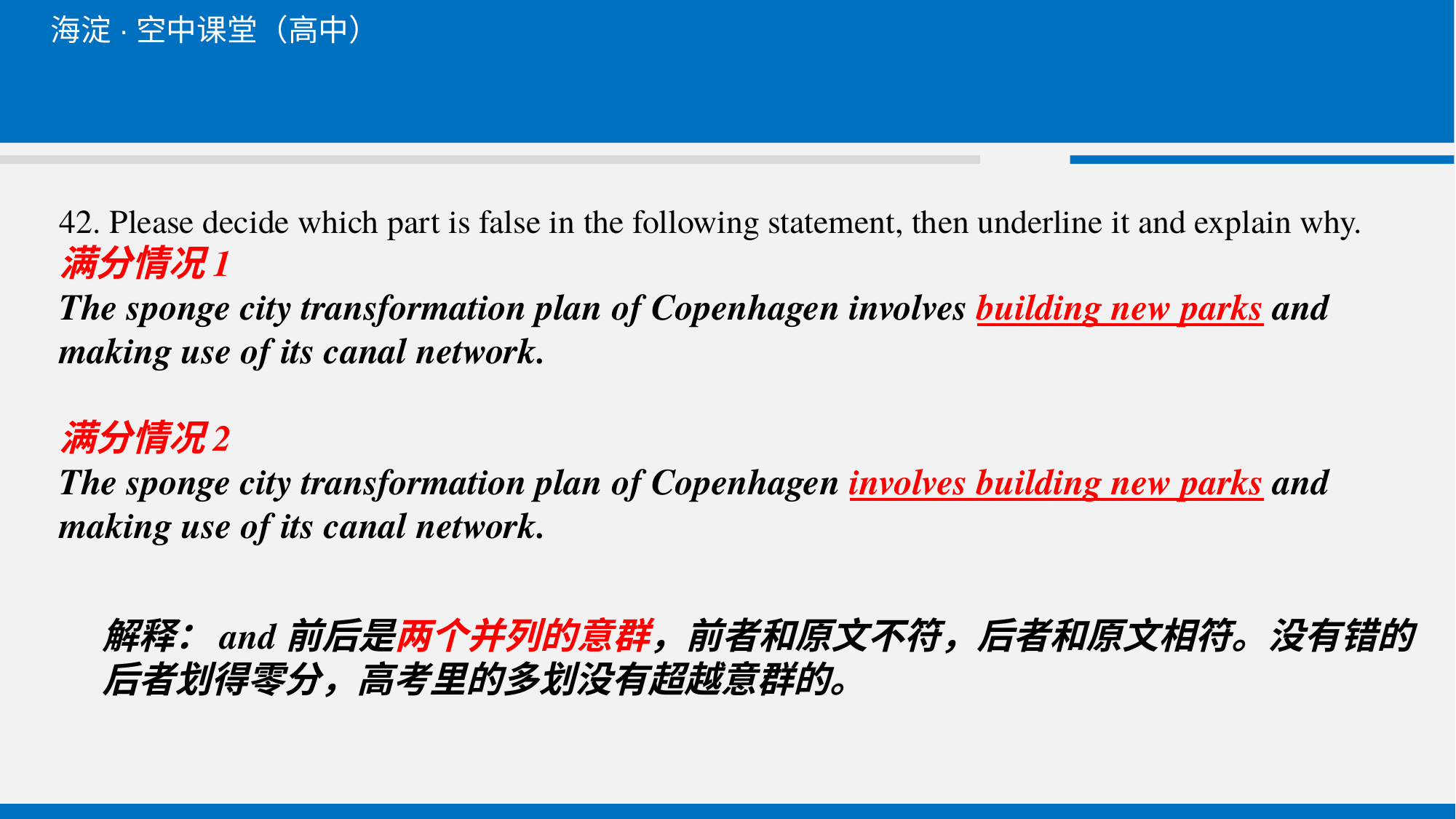

42. Please decide which part is false in the following statement, then underline it and explain why.
满分情况1
The sponge city transformation plan of Copenhagen involves building new parks and making use of its canal network.

满分情况2
The sponge city transformation plan of Copenhagen involves building new parks and making use of its canal network.

解释：and前后是两个并列的意群，前者和原文不符，后者和原文相符。没有错的后者划得零分，高考里的多划没有超越意群的。